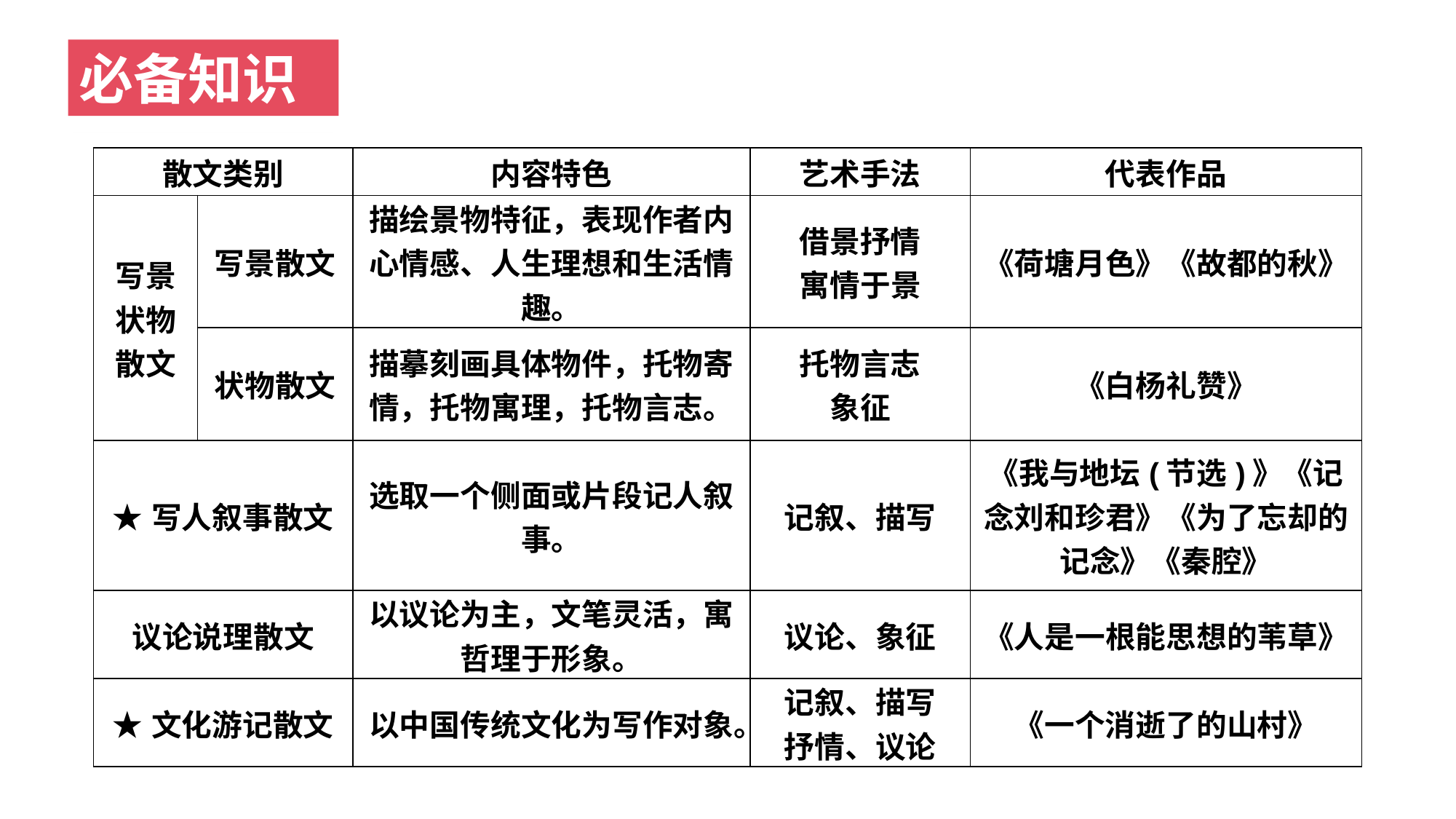

必备知识
| 散文类别 |  | 内容特色 | 艺术手法 | 代表作品 |
| --- | --- | --- | --- | --- |
| 写景状物散文 | 写景散文 | 描绘景物特征，表现作者内心情感、人生理想和生活情趣。 | 借景抒情 寓情于景 | 《荷塘月色》《故都的秋》 |
|  | 状物散文 | 描摹刻画具体物件，托物寄情，托物寓理，托物言志。 | 托物言志 象征 | 《白杨礼赞》 |
| ★写人叙事散文 |  | 选取一个侧面或片段记人叙事。 | 记叙、描写 | 《我与地坛(节选)》《记念刘和珍君》《为了忘却的记念》《秦腔》 |
| 议论说理散文 |  | 以议论为主，文笔灵活，寓哲理于形象。 | 议论、象征 | 《人是一根能思想的苇草》 |
| ★文化游记散文 |  | 以中国传统文化为写作对象。 | 记叙、描写 抒情、议论 | 《一个消逝了的山村》 |